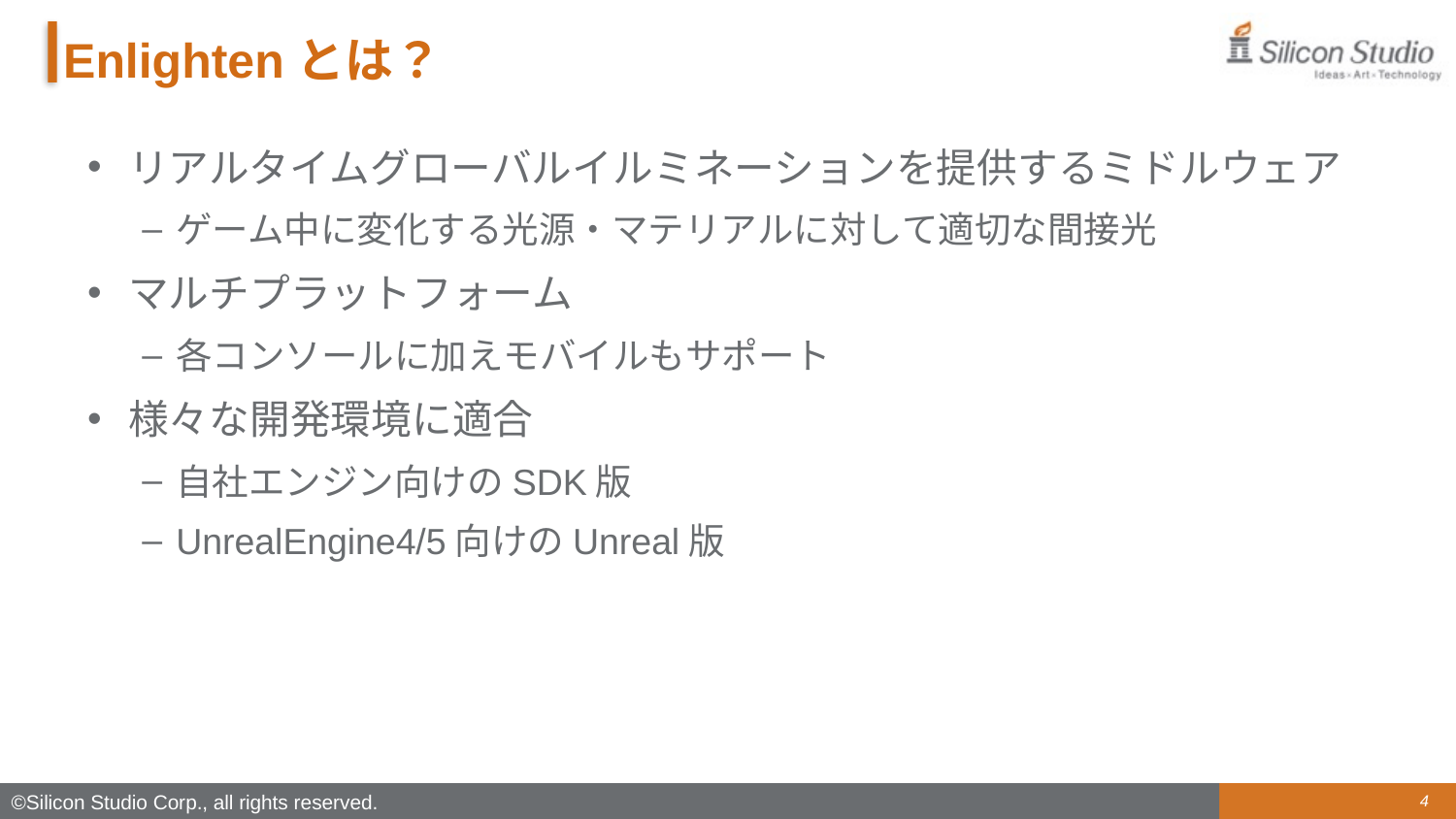

# Enlightenとは？
リアルタイムグローバルイルミネーションを提供するミドルウェア
ゲーム中に変化する光源・マテリアルに対して適切な間接光
マルチプラットフォーム
各コンソールに加えモバイルもサポート
様々な開発環境に適合
自社エンジン向けのSDK版
UnrealEngine4/5向けのUnreal版